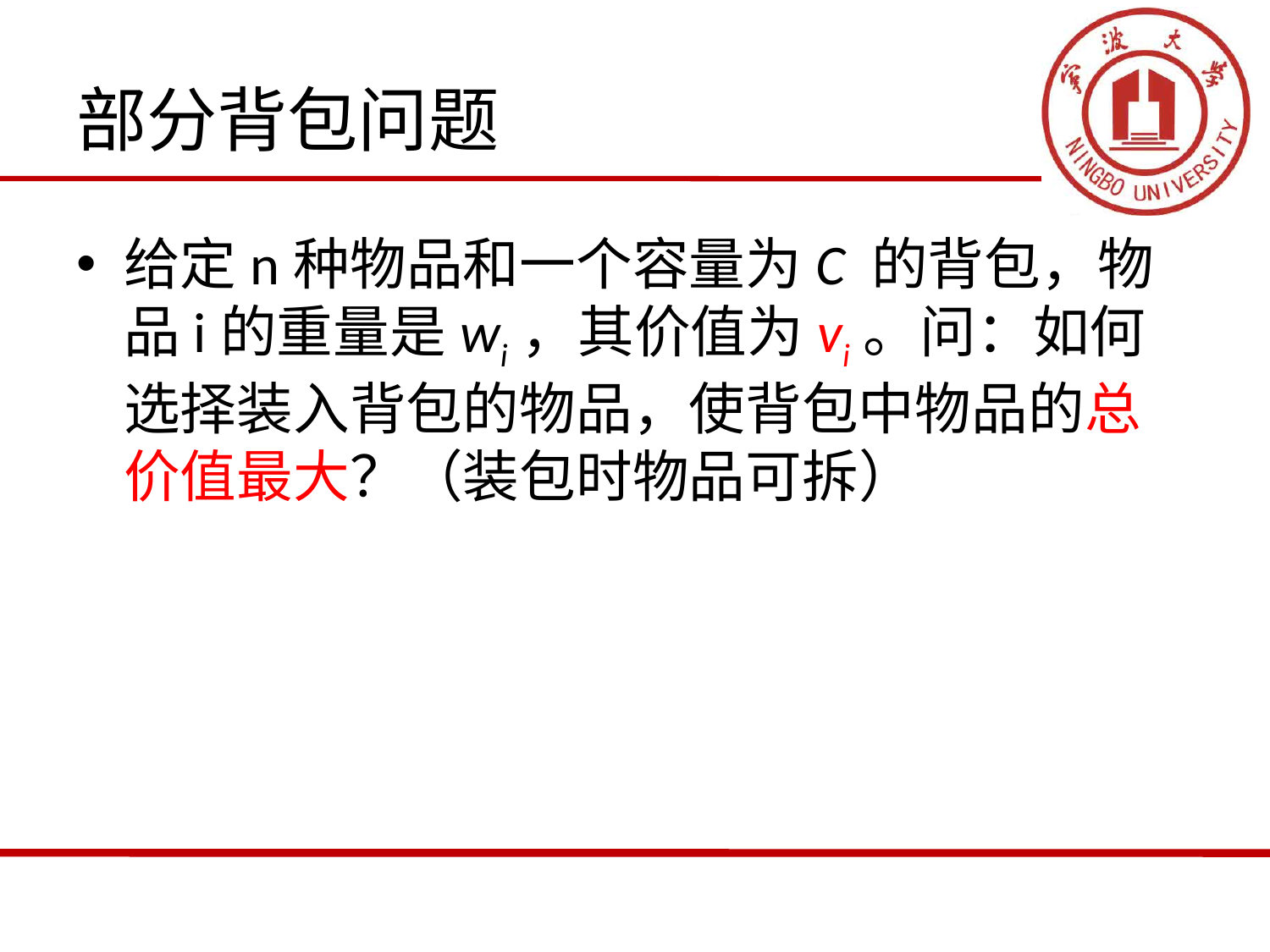

# 部分背包问题
给定n种物品和一个容量为C 的背包，物品i的重量是wi，其价值为vi。问：如何选择装入背包的物品，使背包中物品的总价值最大？（装包时物品可拆）